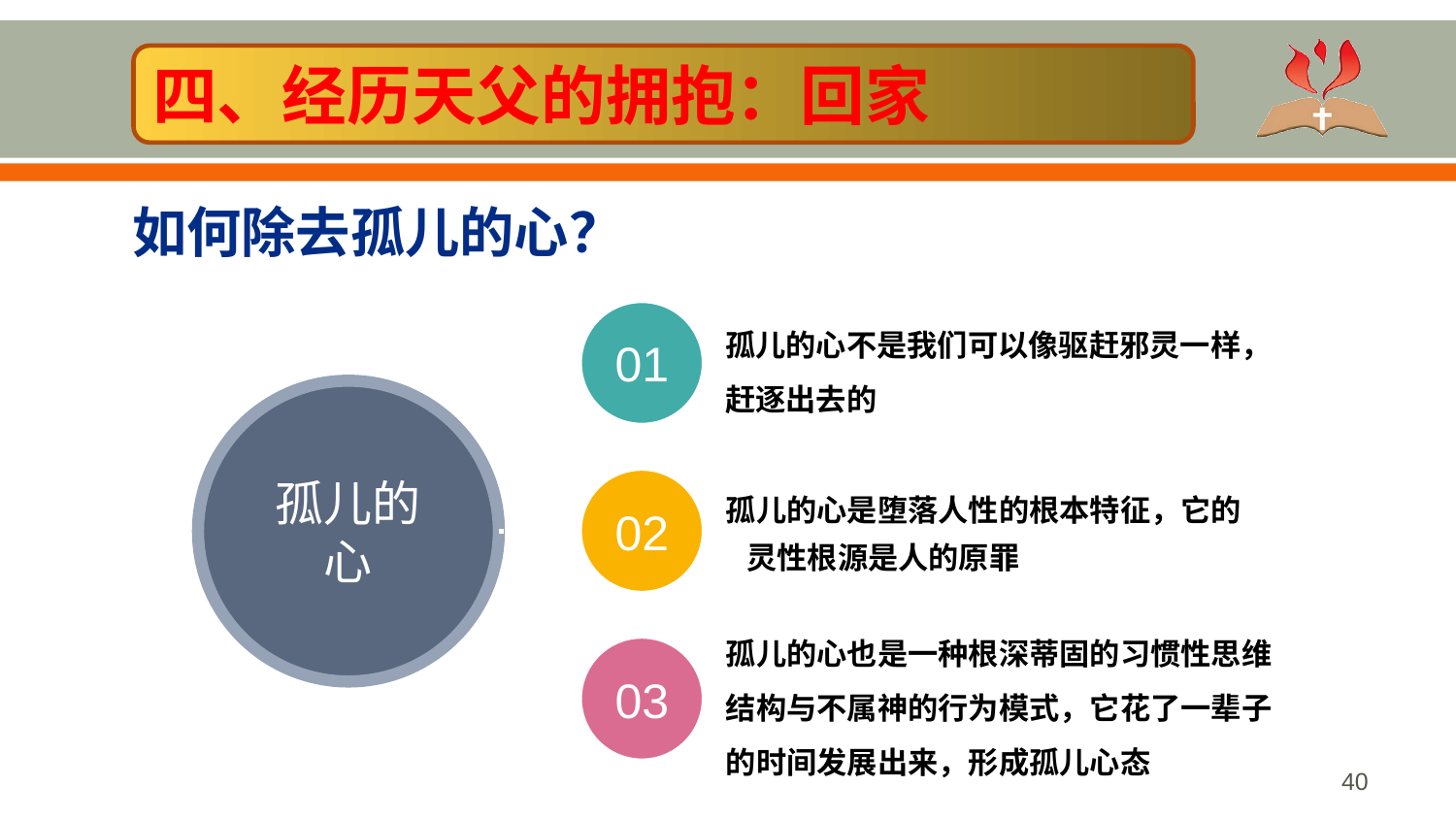

四、经历天父的拥抱：回家
如何除去孤儿的心？
01
孤儿的心不是我们可以像驱赶邪灵一样，赶逐出去的
孤儿的心
02
孤儿的心是堕落人性的根本特征，它的
  灵性根源是人的原罪
03
孤儿的心也是一种根深蒂固的习惯性思维结构与不属神的行为模式，它花了一辈子的时间发展出来，形成孤儿心态
40